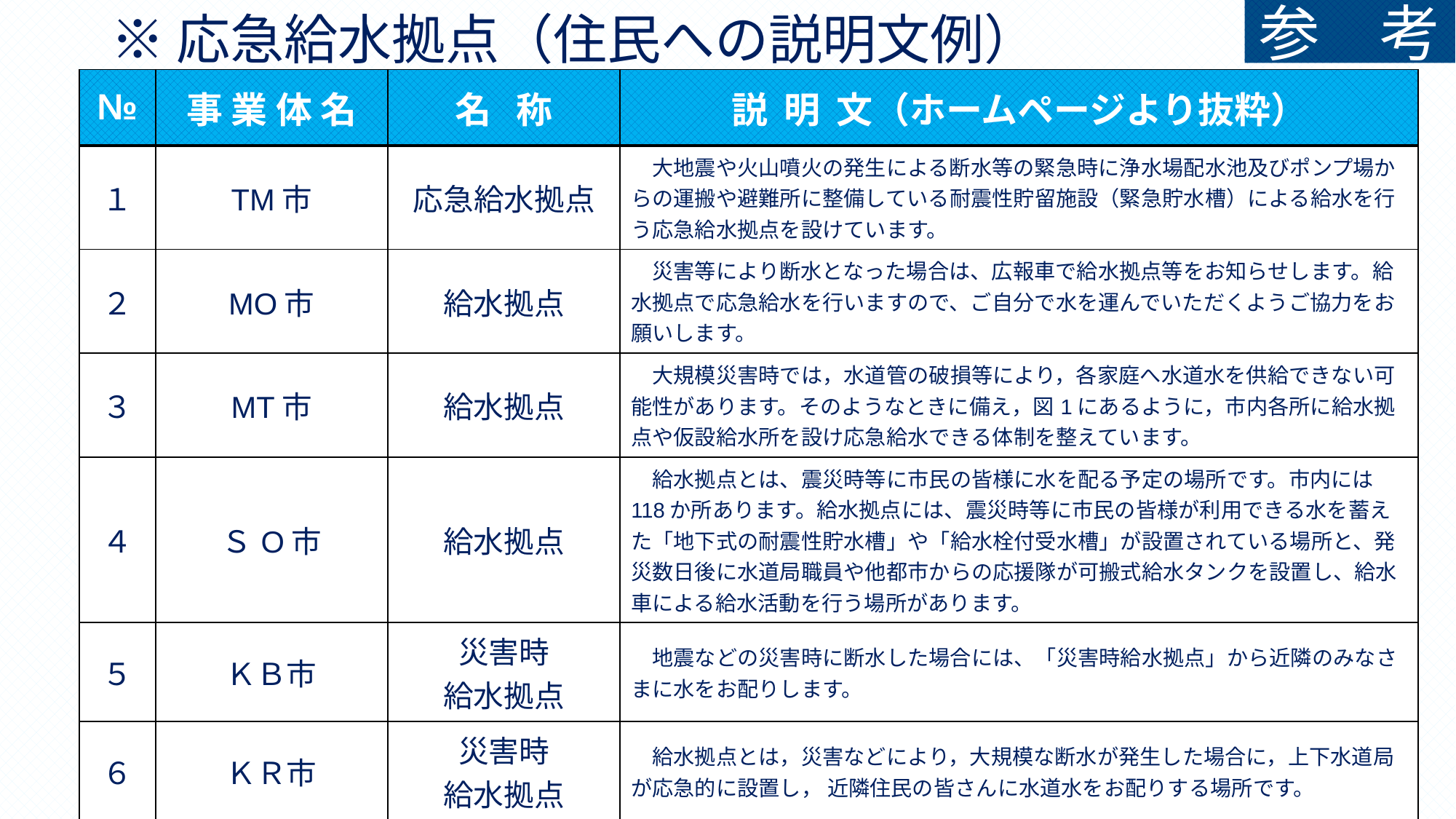

参　考
※応急給水拠点（住民への説明文例）
| № | 事 業 体 名 | 名 称 | 説 明 文（ホームページより抜粋） |
| --- | --- | --- | --- |
| １ | TM市 | 応急給水拠点 | 大地震や火山噴火の発生による断水等の緊急時に浄水場配水池及びポンプ場からの運搬や避難所に整備している耐震性貯留施設（緊急貯水槽）による給水を行う応急給水拠点を設けています。 |
| ２ | MO市 | 給水拠点 | 災害等により断水となった場合は、広報車で給水拠点等をお知らせします。給水拠点で応急給水を行いますので、ご自分で水を運んでいただくようご協力をお願いします。 |
| ３ | MT市 | 給水拠点 | 大規模災害時では，水道管の破損等により，各家庭へ水道水を供給できない可能性があります。そのようなときに備え，図1にあるように，市内各所に給水拠点や仮設給水所を設け応急給水できる体制を整えています。 |
| ４ | ＳO市 | 給水拠点 | 給水拠点とは、震災時等に市民の皆様に水を配る予定の場所です。市内には118か所あります。給水拠点には、震災時等に市民の皆様が利用できる水を蓄えた「地下式の耐震性貯水槽」や「給水栓付受水槽」が設置されている場所と、発災数日後に水道局職員や他都市からの応援隊が可搬式給水タンクを設置し、給水車による給水活動を行う場所があります。 |
| ５ | ＫＢ市 | 災害時 給水拠点 | 地震などの災害時に断水した場合には、「災害時給水拠点」から近隣のみなさまに水をお配りします。 |
| ６ | ＫＲ市 | 災害時 給水拠点 | 給水拠点とは，災害などにより，大規模な断水が発生した場合に，上下水道局が応急的に設置し， 近隣住民の皆さんに水道水をお配りする場所です。 |
| ７ | ＫＧ市 | 応急給水拠点 | 水道局では、災害のときに市民の皆さんへ飲料水を届けるため、水道施設や公共施設等を応急給水拠点としており、92箇所設定しています。応急給水拠点では、応急給水栓から給水容器等へ給水します。 |
JWWA
69